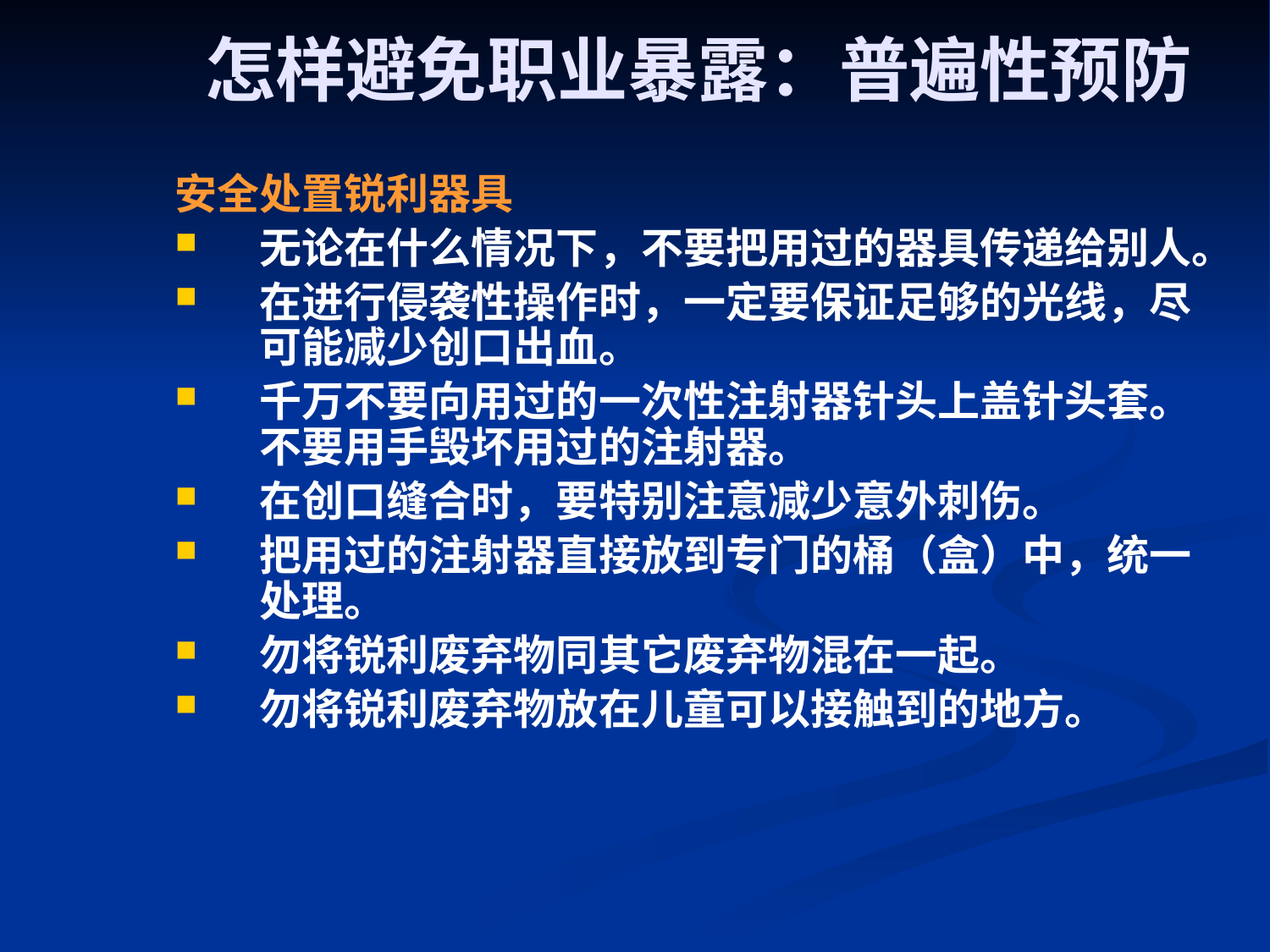

# 怎样避免职业暴露：普遍性预防
安全处置锐利器具
无论在什么情况下，不要把用过的器具传递给别人。
在进行侵袭性操作时，一定要保证足够的光线，尽可能减少创口出血。
千万不要向用过的一次性注射器针头上盖针头套。不要用手毁坏用过的注射器。
在创口缝合时，要特别注意减少意外刺伤。
把用过的注射器直接放到专门的桶（盒）中，统一处理。
勿将锐利废弃物同其它废弃物混在一起。
勿将锐利废弃物放在儿童可以接触到的地方。